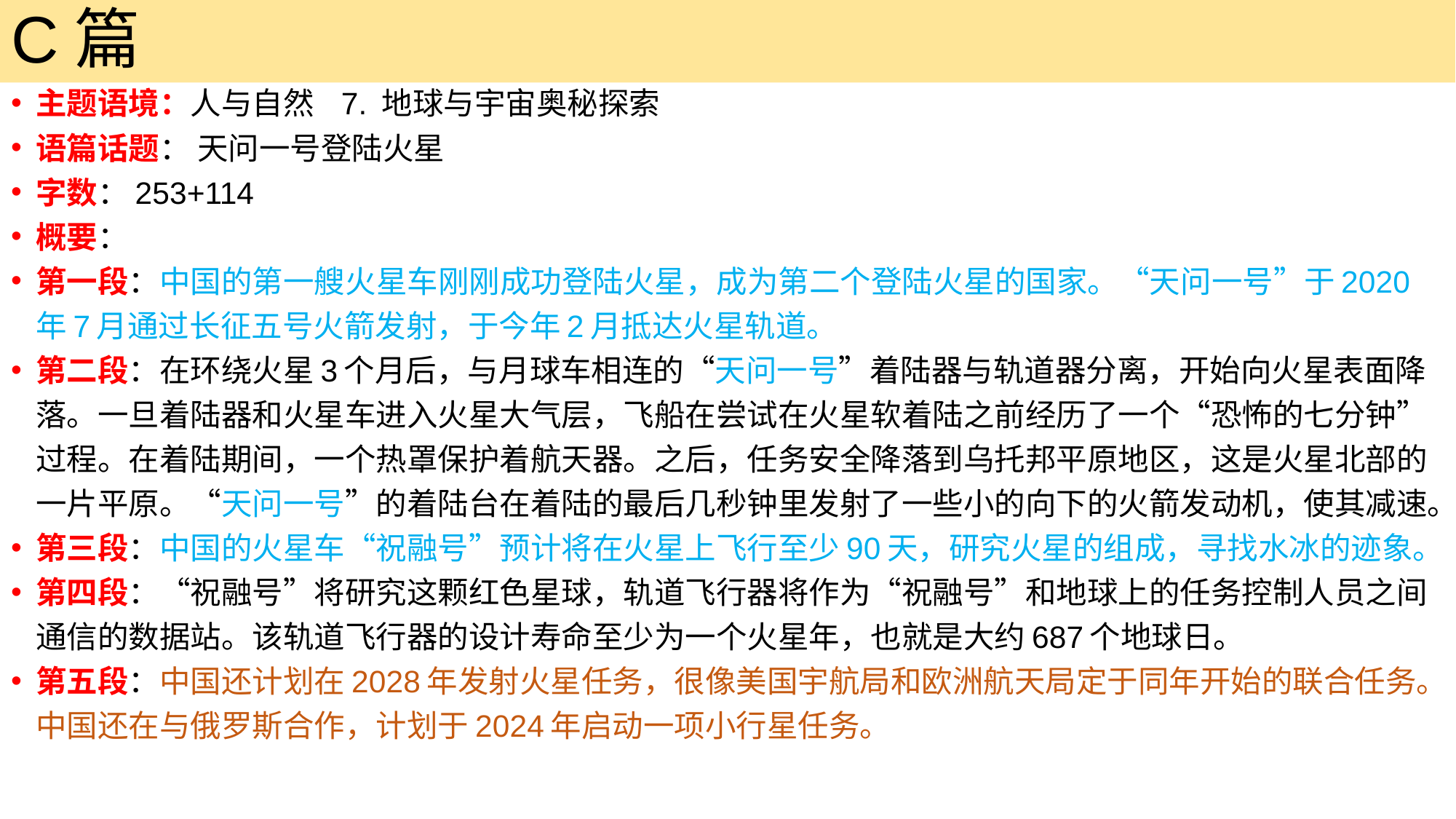

# C篇
主题语境：人与自然   7. 地球与宇宙奥秘探索
语篇话题： 天问一号登陆火星
字数：253+114
概要：
第一段：中国的第一艘火星车刚刚成功登陆火星，成为第二个登陆火星的国家。“天问一号”于2020年7月通过长征五号火箭发射，于今年2月抵达火星轨道。
第二段：在环绕火星3个月后，与月球车相连的“天问一号”着陆器与轨道器分离，开始向火星表面降落。一旦着陆器和火星车进入火星大气层，飞船在尝试在火星软着陆之前经历了一个“恐怖的七分钟”过程。在着陆期间，一个热罩保护着航天器。之后，任务安全降落到乌托邦平原地区，这是火星北部的一片平原。“天问一号”的着陆台在着陆的最后几秒钟里发射了一些小的向下的火箭发动机，使其减速。
第三段：中国的火星车“祝融号”预计将在火星上飞行至少90天，研究火星的组成，寻找水冰的迹象。
第四段：“祝融号”将研究这颗红色星球，轨道飞行器将作为“祝融号”和地球上的任务控制人员之间通信的数据站。该轨道飞行器的设计寿命至少为一个火星年，也就是大约687个地球日。
第五段：中国还计划在2028年发射火星任务，很像美国宇航局和欧洲航天局定于同年开始的联合任务。中国还在与俄罗斯合作，计划于2024年启动一项小行星任务。